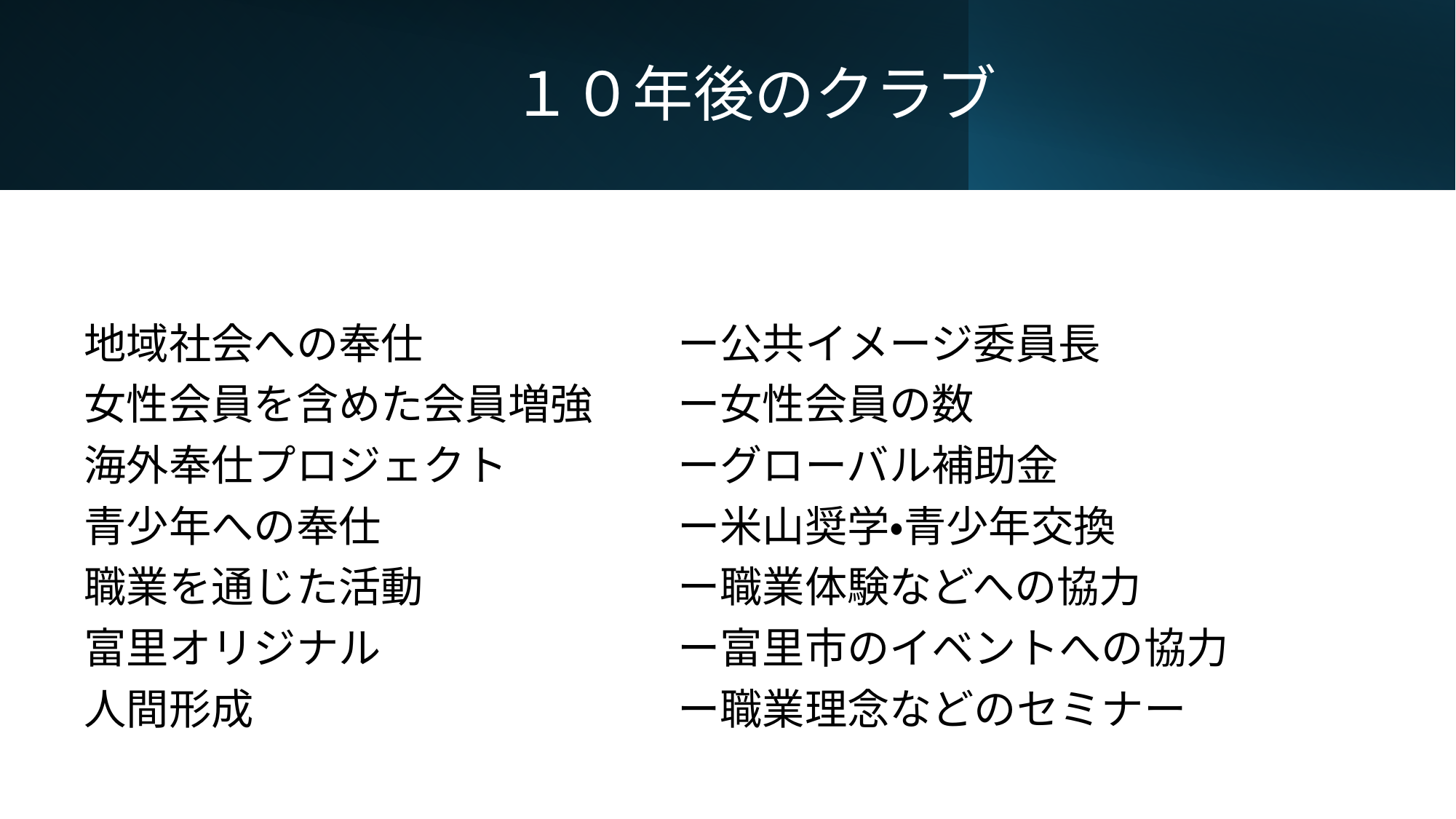

# １０年後のクラブ
地域社会への奉仕　　　　　　ー公共イメージ委員長
女性会員を含めた会員増強　　ー女性会員の数
海外奉仕プロジェクト　　　　ーグローバル補助金
青少年への奉仕　　　　　　　ー米山奨学・青少年交換
職業を通じた活動　　　　　　ー職業体験などへの協力
富里オリジナル　　　　　　　ー富里市のイベントへの協力
人間形成　　　　　　　　　　ー職業理念などのセミナー